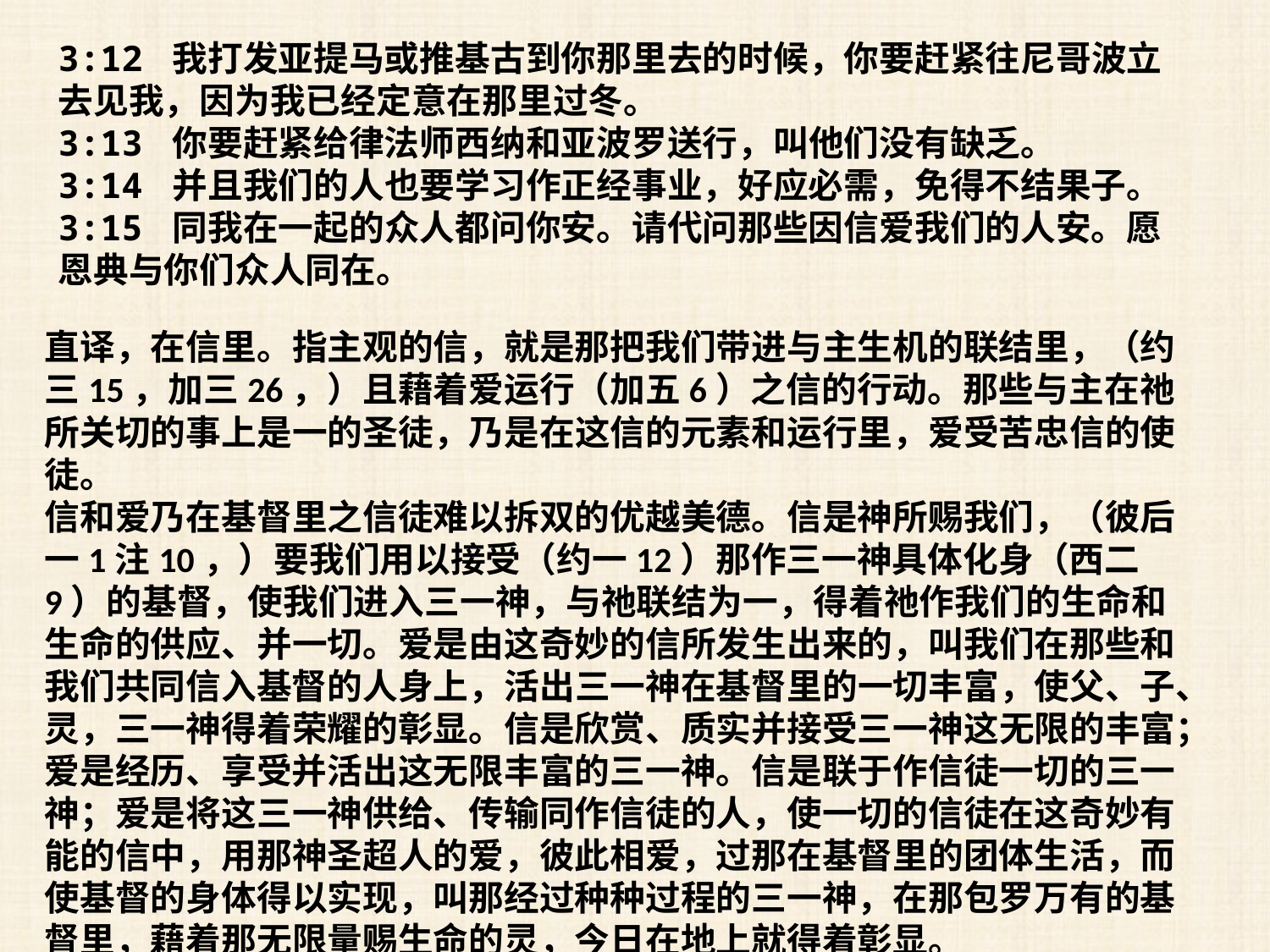

3:12 我打发亚提马或推基古到你那里去的时候，你要赶紧往尼哥波立去见我，因为我已经定意在那里过冬。
3:13 你要赶紧给律法师西纳和亚波罗送行，叫他们没有缺乏。
3:14 并且我们的人也要学习作正经事业，好应必需，免得不结果子。
3:15 同我在一起的众人都问你安。请代问那些因信爱我们的人安。愿恩典与你们众人同在。
直译，在信里。指主观的信，就是那把我们带进与主生机的联结里，（约三15，加三26，）且藉着爱运行（加五6）之信的行动。那些与主在祂所关切的事上是一的圣徒，乃是在这信的元素和运行里，爱受苦忠信的使徒。
信和爱乃在基督里之信徒难以拆双的优越美德。信是神所赐我们，（彼后一1注10，）要我们用以接受（约一12）那作三一神具体化身（西二9）的基督，使我们进入三一神，与祂联结为一，得着祂作我们的生命和生命的供应、并一切。爱是由这奇妙的信所发生出来的，叫我们在那些和我们共同信入基督的人身上，活出三一神在基督里的一切丰富，使父、子、灵，三一神得着荣耀的彰显。信是欣赏、质实并接受三一神这无限的丰富；爱是经历、享受并活出这无限丰富的三一神。信是联于作信徒一切的三一神；爱是将这三一神供给、传输同作信徒的人，使一切的信徒在这奇妙有能的信中，用那神圣超人的爱，彼此相爱，过那在基督里的团体生活，而使基督的身体得以实现，叫那经过种种过程的三一神，在那包罗万有的基督里，藉着那无限量赐生命的灵，今日在地上就得着彰显。